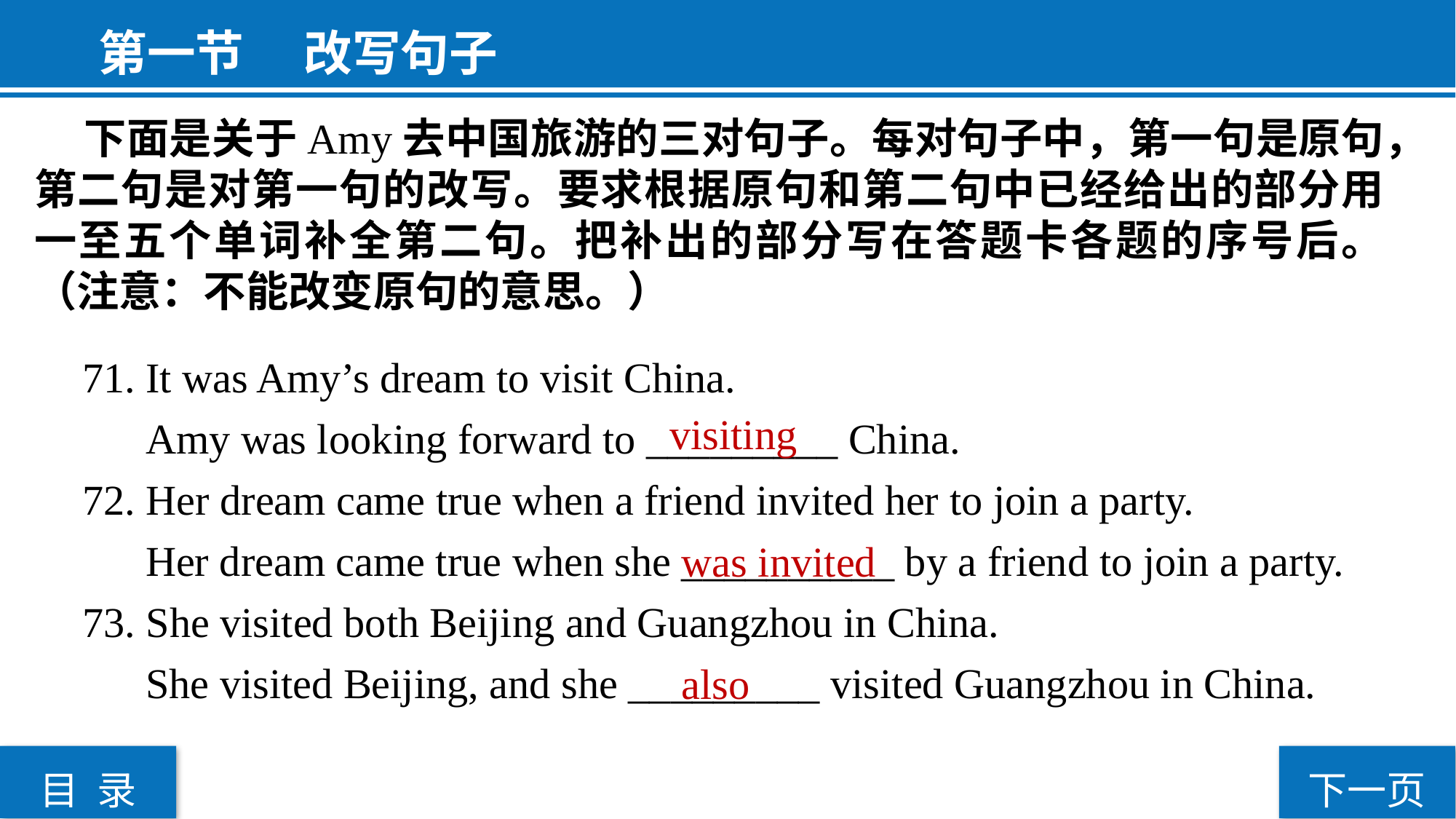

第一节  改写句子
    下面是关于Amy去中国旅游的三对句子。每对句子中，第一句是原句，第二句是对第一句的改写。要求根据原句和第二句中已经给出的部分用一至五个单词补全第二句。把补出的部分写在答题卡各题的序号后。（注意：不能改变原句的意思。）
71. It was Amy’s dream to visit China.
      Amy was looking forward to _________ China.
72. Her dream came true when a friend invited her to join a party.
      Her dream came true when she __________ by a friend to join a party.
73. She visited both Beijing and Guangzhou in China.
      She visited Beijing, and she _________ visited Guangzhou in China.
 visiting
 was invited
 also